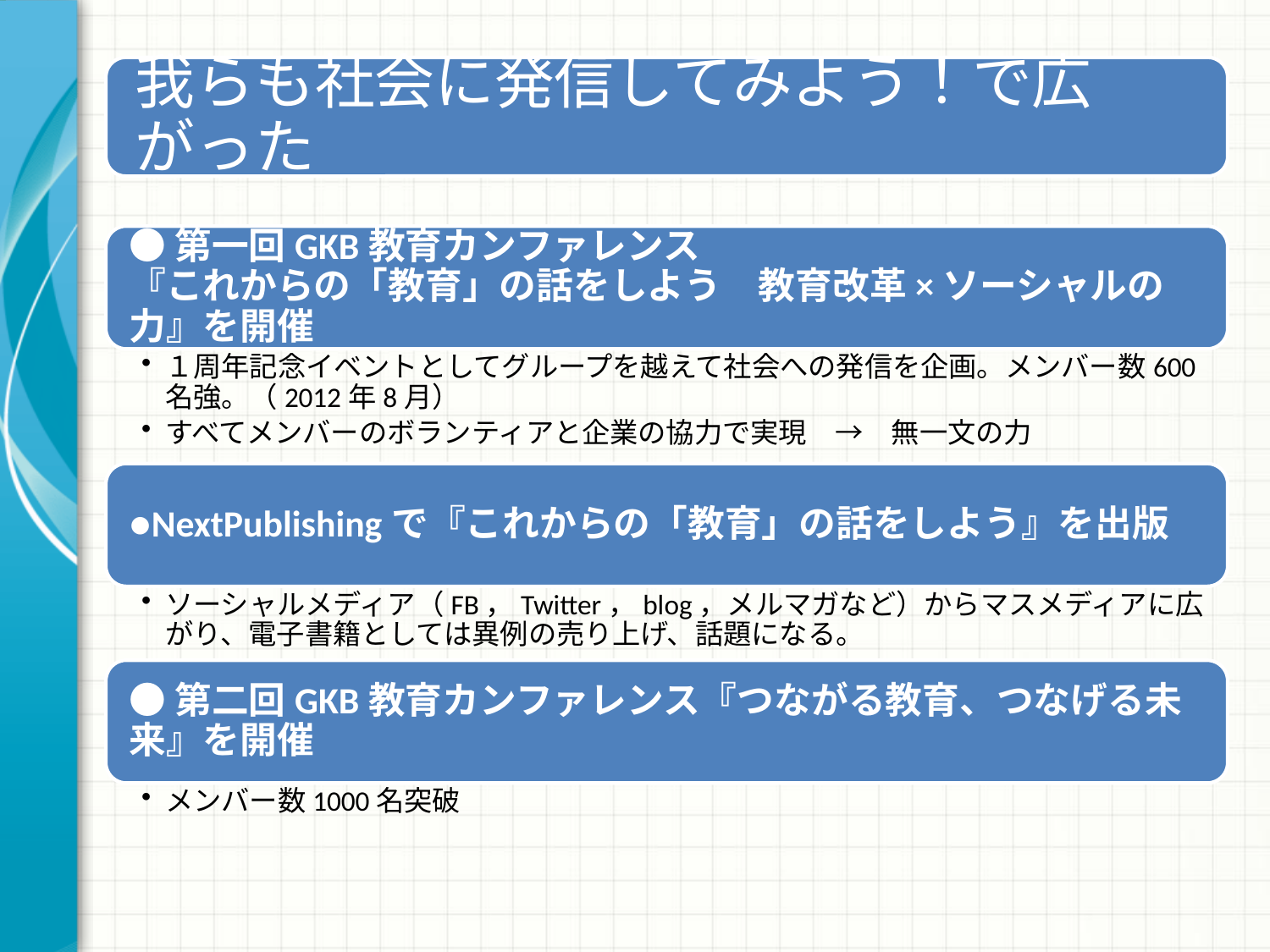

我らも社会に発信してみよう！で広がった
●第一回GKB教育カンファレンス
『これからの「教育」の話をしよう　教育改革×ソーシャルの力』を開催
１周年記念イベントとしてグループを越えて社会への発信を企画。メンバー数600名強。（2012年8月）
すべてメンバーのボランティアと企業の協力で実現　→　無一文の力
●NextPublishingで『これからの「教育」の話をしよう』を出版
ソーシャルメディア（FB，Twitter，blog，メルマガなど）からマスメディアに広がり、電子書籍としては異例の売り上げ、話題になる。
●第二回GKB教育カンファレンス『つながる教育、つなげる未来』を開催
メンバー数1000名突破